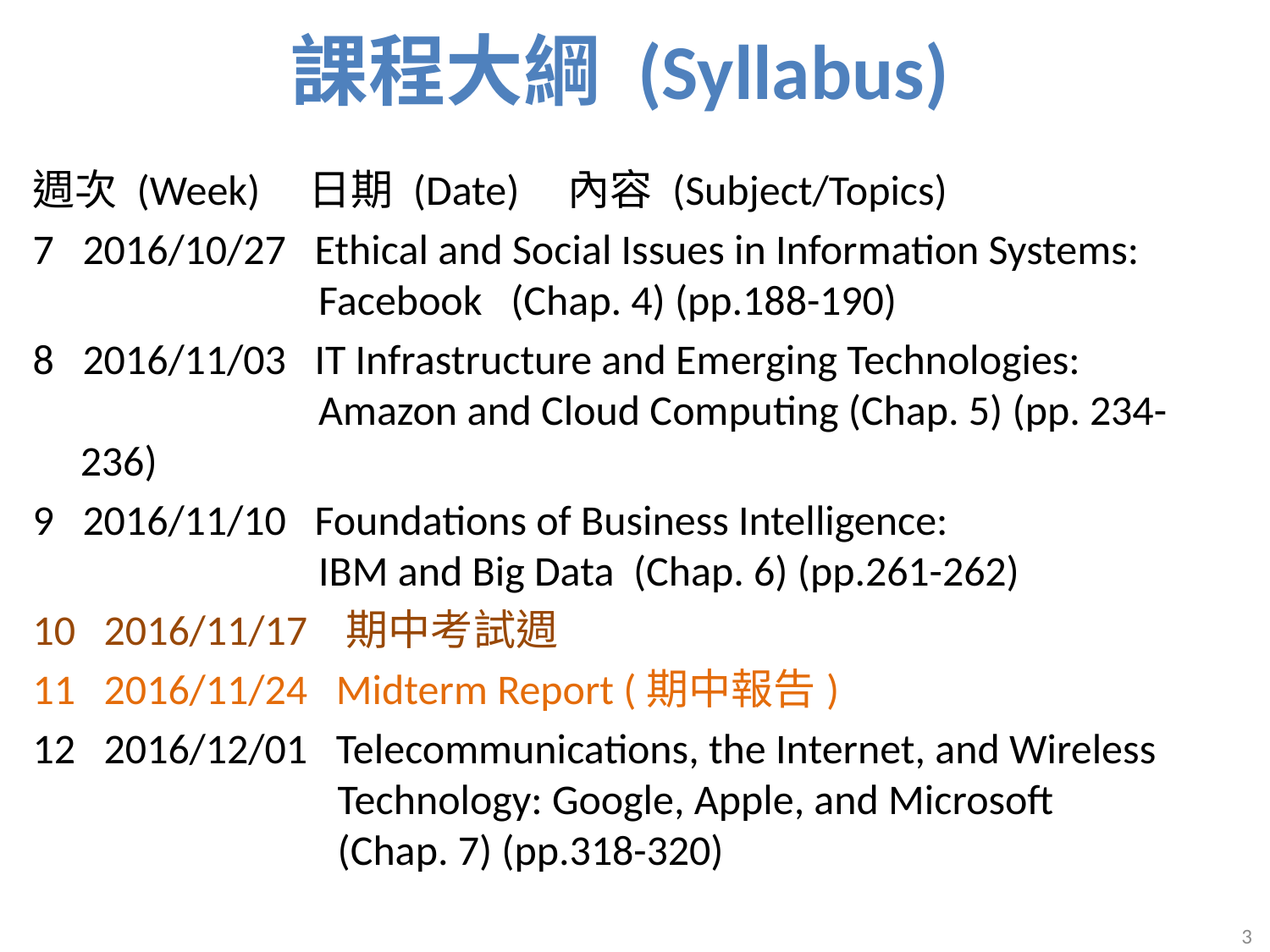

課程大綱 (Syllabus)
週次 (Week)    日期 (Date)    內容 (Subject/Topics)
7   2016/10/27   Ethical and Social Issues in Information Systems:
                         Facebook   (Chap. 4) (pp.188-190)
8   2016/11/03   IT Infrastructure and Emerging Technologies:
                         Amazon and Cloud Computing (Chap. 5) (pp. 234-236)
9   2016/11/10   Foundations of Business Intelligence:
                         IBM and Big Data  (Chap. 6) (pp.261-262)
10   2016/11/17   期中考試週
11   2016/11/24   Midterm Report (期中報告)
12   2016/12/01   Telecommunications, the Internet, and Wireless
                           Technology: Google, Apple, and Microsoft
                           (Chap. 7) (pp.318-320)

3